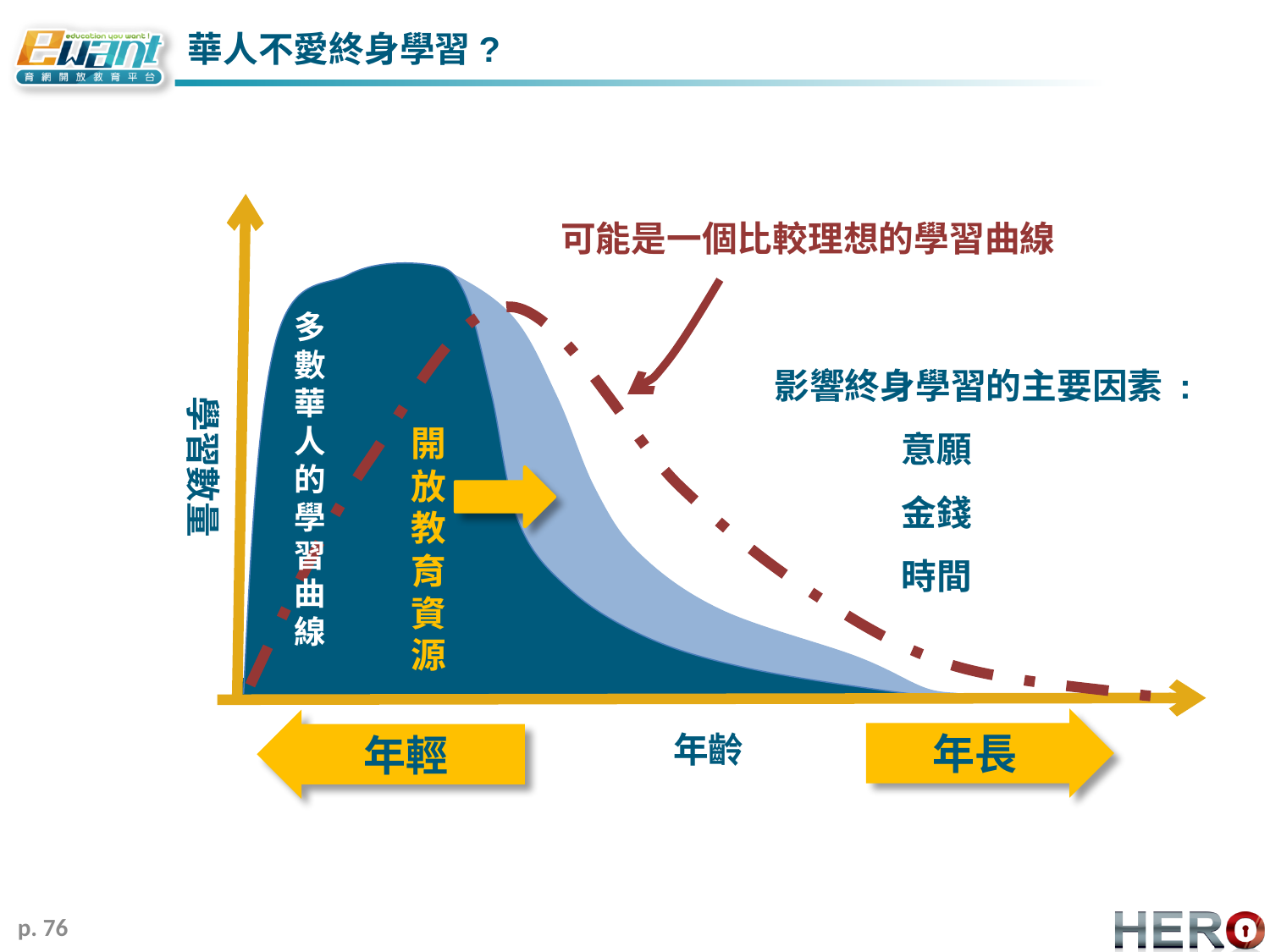

# 華人不愛終身學習?
學習數量
可能是一個比較理想的學習曲線

多
數
華
人
的
學
習
曲
線

影響終身學習的主要因素 :
	意願
	金錢
	時間
開
放
教
育
資
源

年長
年輕
年齡
p. 76